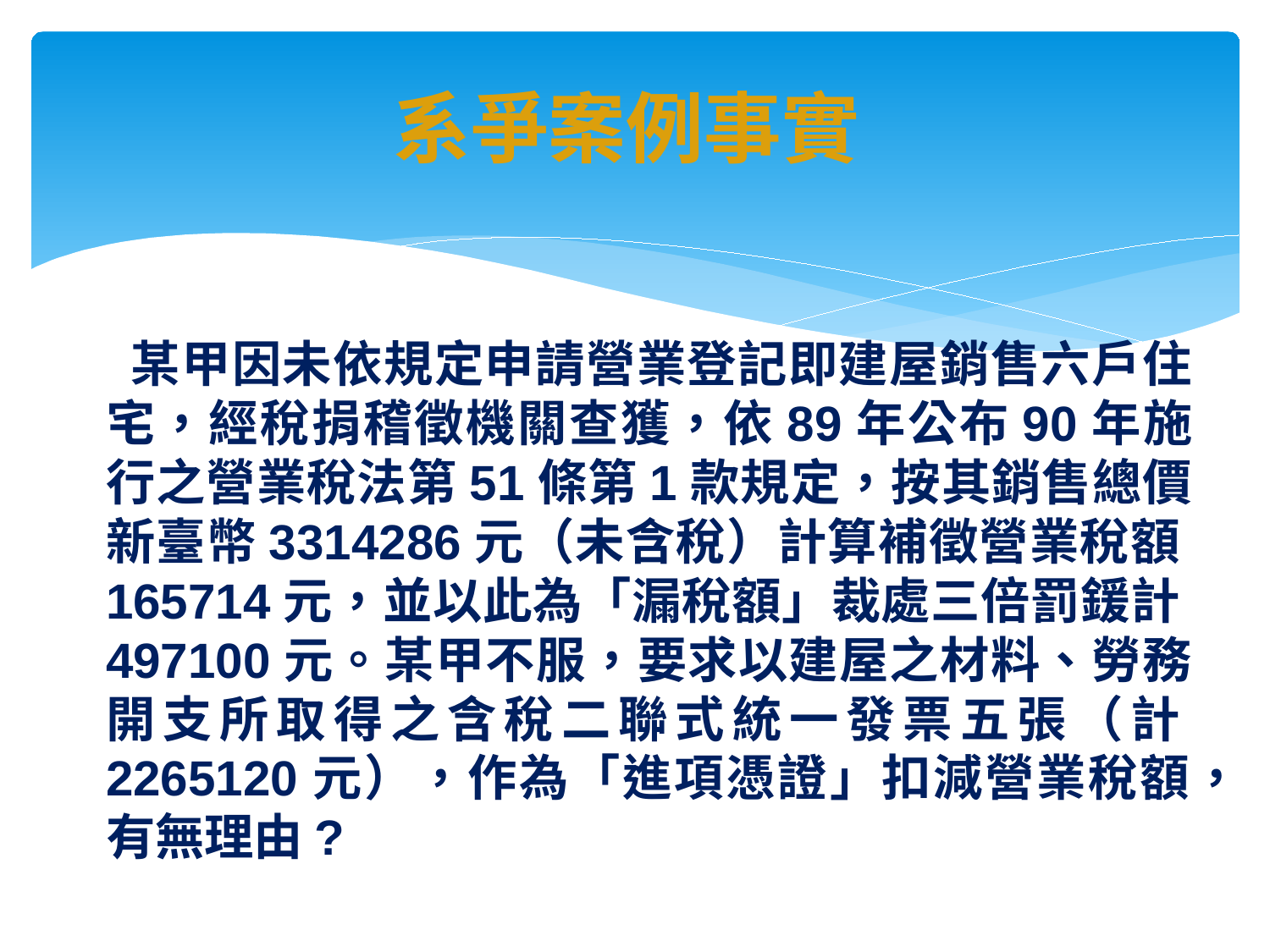

# 系爭案例事實

    某甲因未依規定申請營業登記即建屋銷售六戶住宅，經稅捐稽徵機關查獲，依89年公布90年施行之營業稅法第51條第1款規定，按其銷售總價新臺幣3314286元（未含稅）計算補徵營業稅額165714元，並以此為「漏稅額」裁處三倍罰鍰計497100元。某甲不服，要求以建屋之材料、勞務開支所取得之含稅二聯式統一發票五張（計2265120元），作為「進項憑證」扣減營業稅額，有無理由?